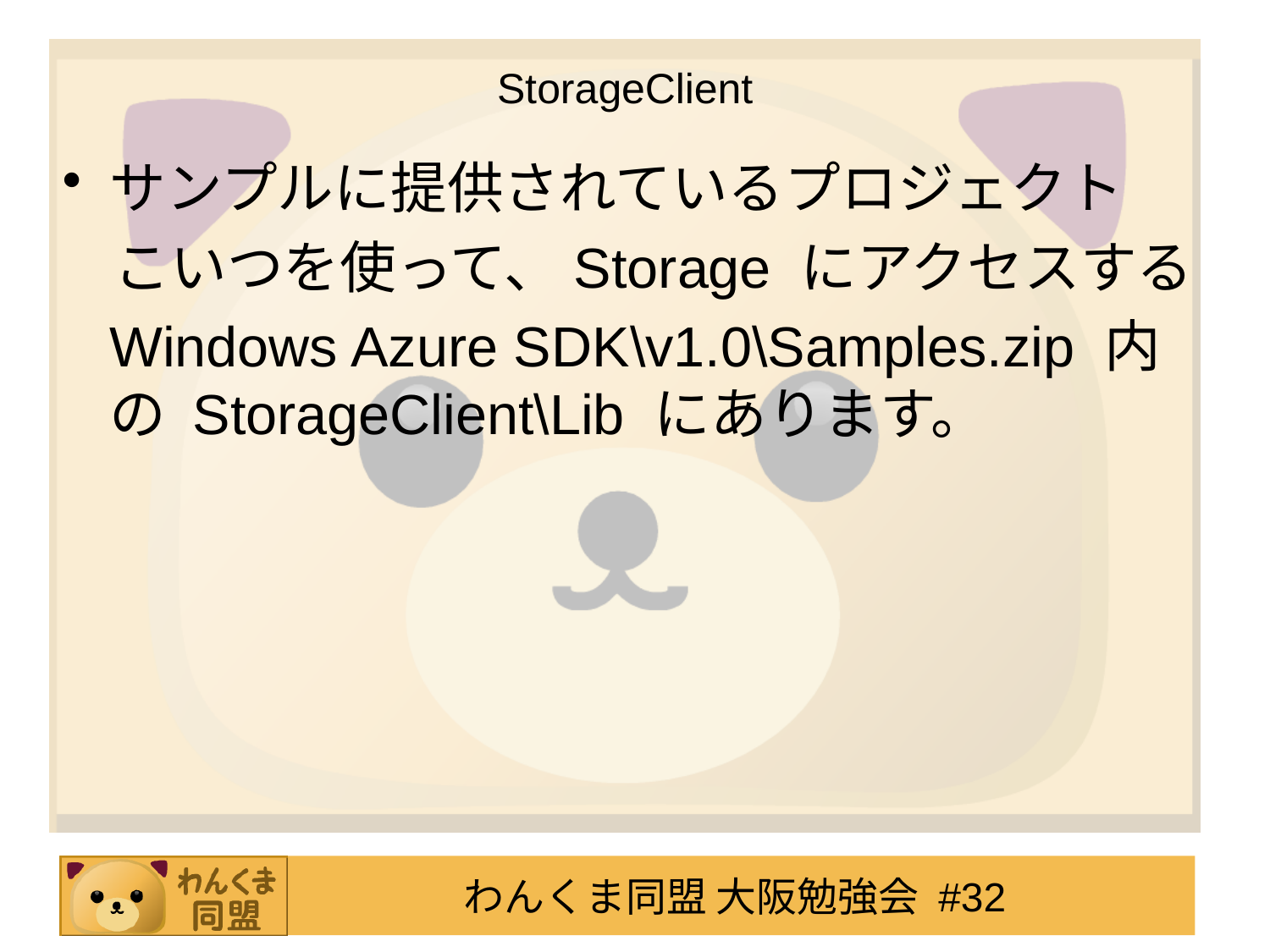

# StorageClient
サンプルに提供されているプロジェクト
   こいつを使って、Storage にアクセスする
   Windows Azure SDK\v1.0\Samples.zip 内の StorageClient\Lib にあります。